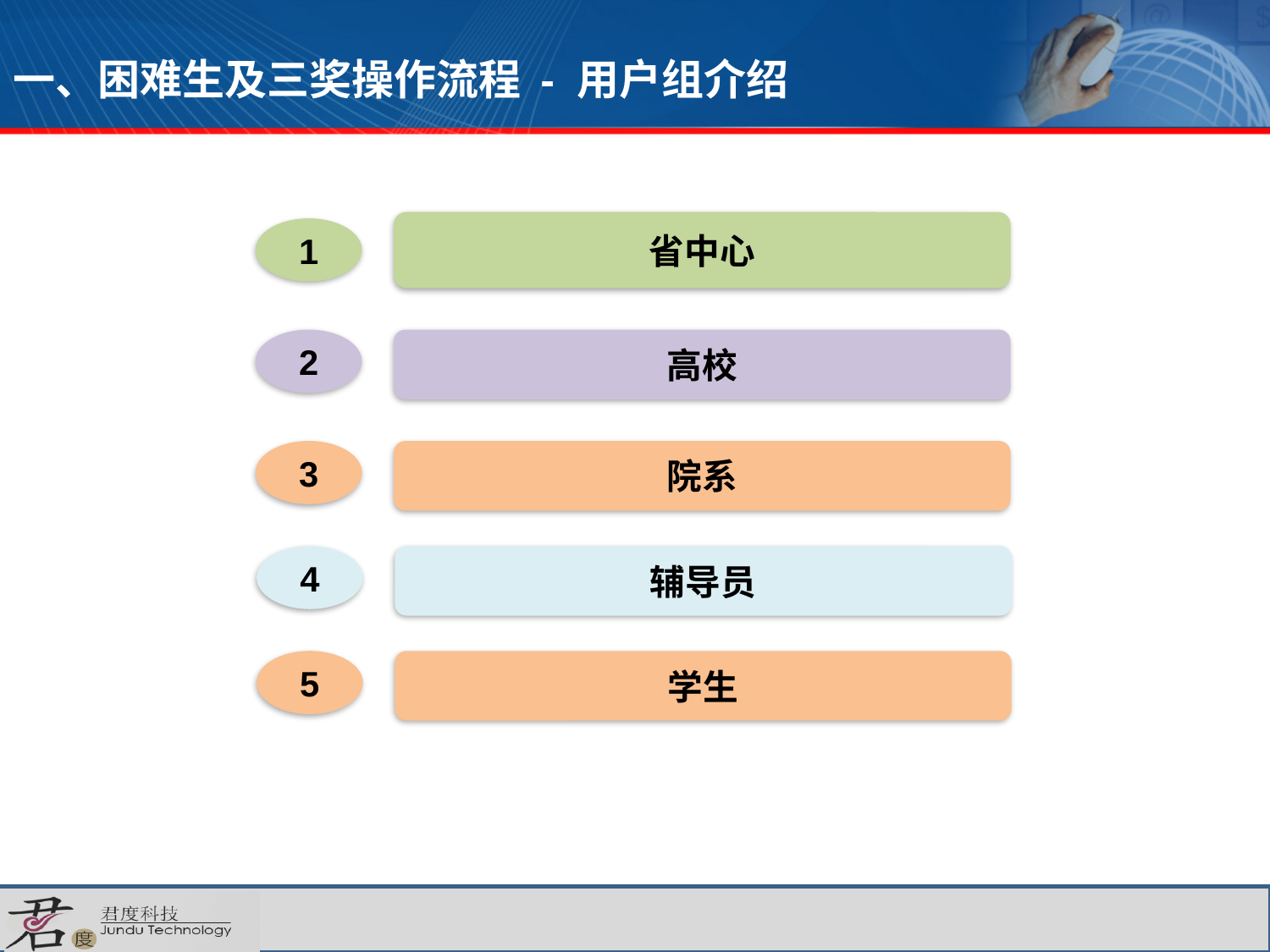

# 一、困难生及三奖操作流程 - 用户组介绍
省中心
1
2
高校
3
院系
4
辅导员
5
学生